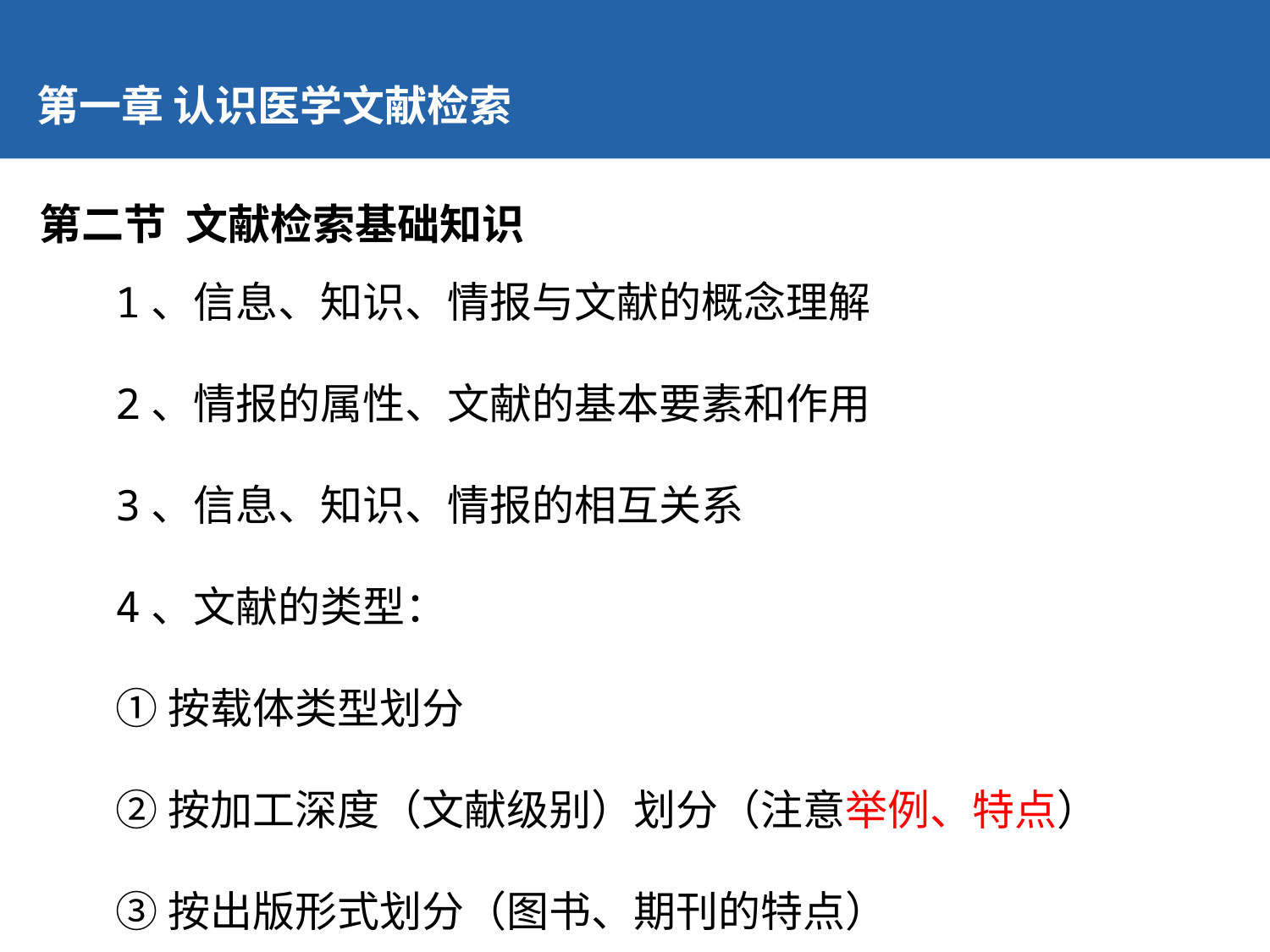

第一章 认识医学文献检索
第二节  文献检索基础知识
1、信息、知识、情报与文献的概念理解
2、情报的属性、文献的基本要素和作用
3、信息、知识、情报的相互关系
4、文献的类型：
①按载体类型划分
②按加工深度（文献级别）划分（注意举例、特点）
③按出版形式划分（图书、期刊的特点）